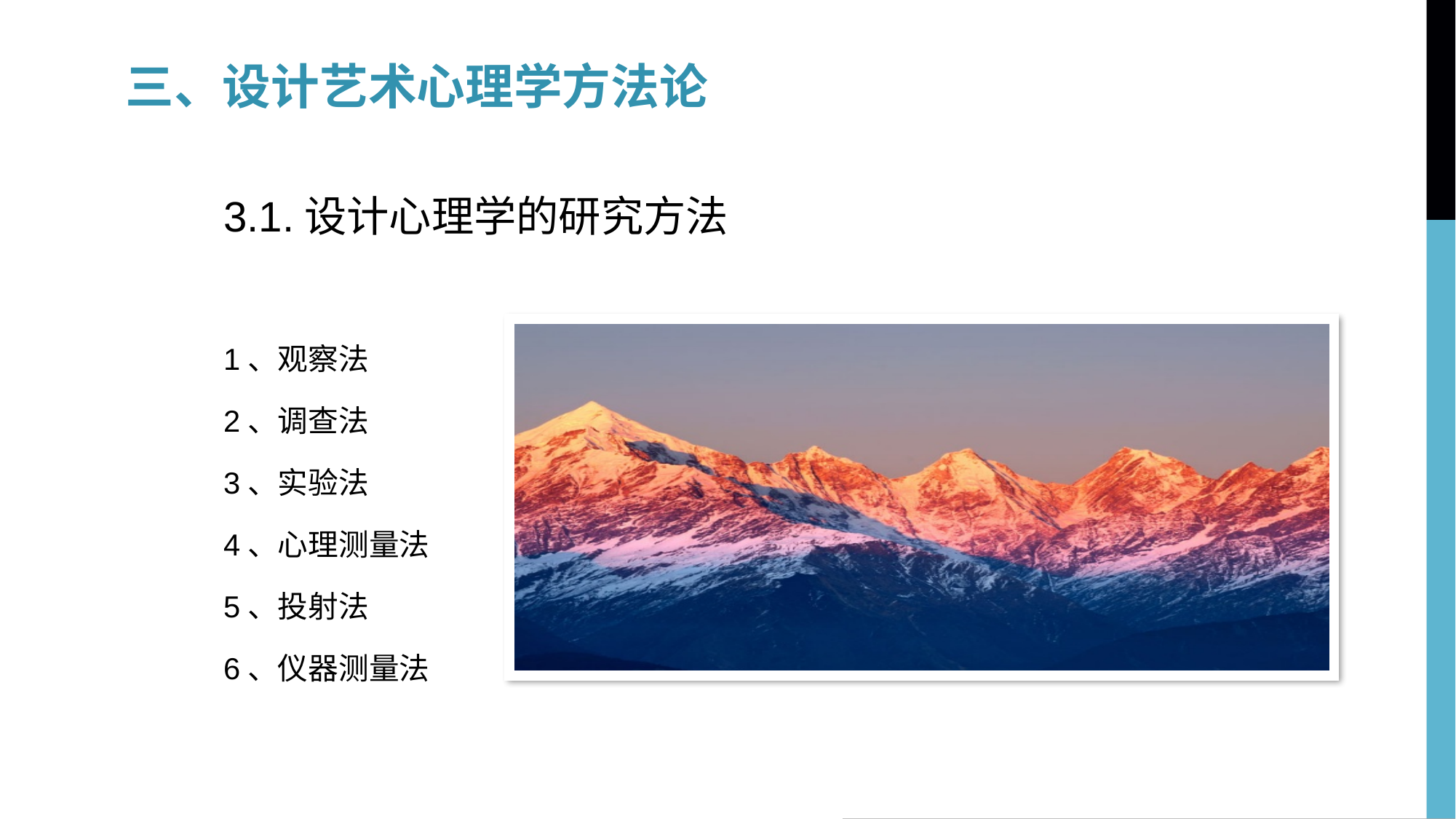

三、设计艺术心理学方法论
3.1.设计心理学的研究方法

1、观察法
2、调查法
3、实验法
4、心理测量法
5、投射法
6、仪器测量法